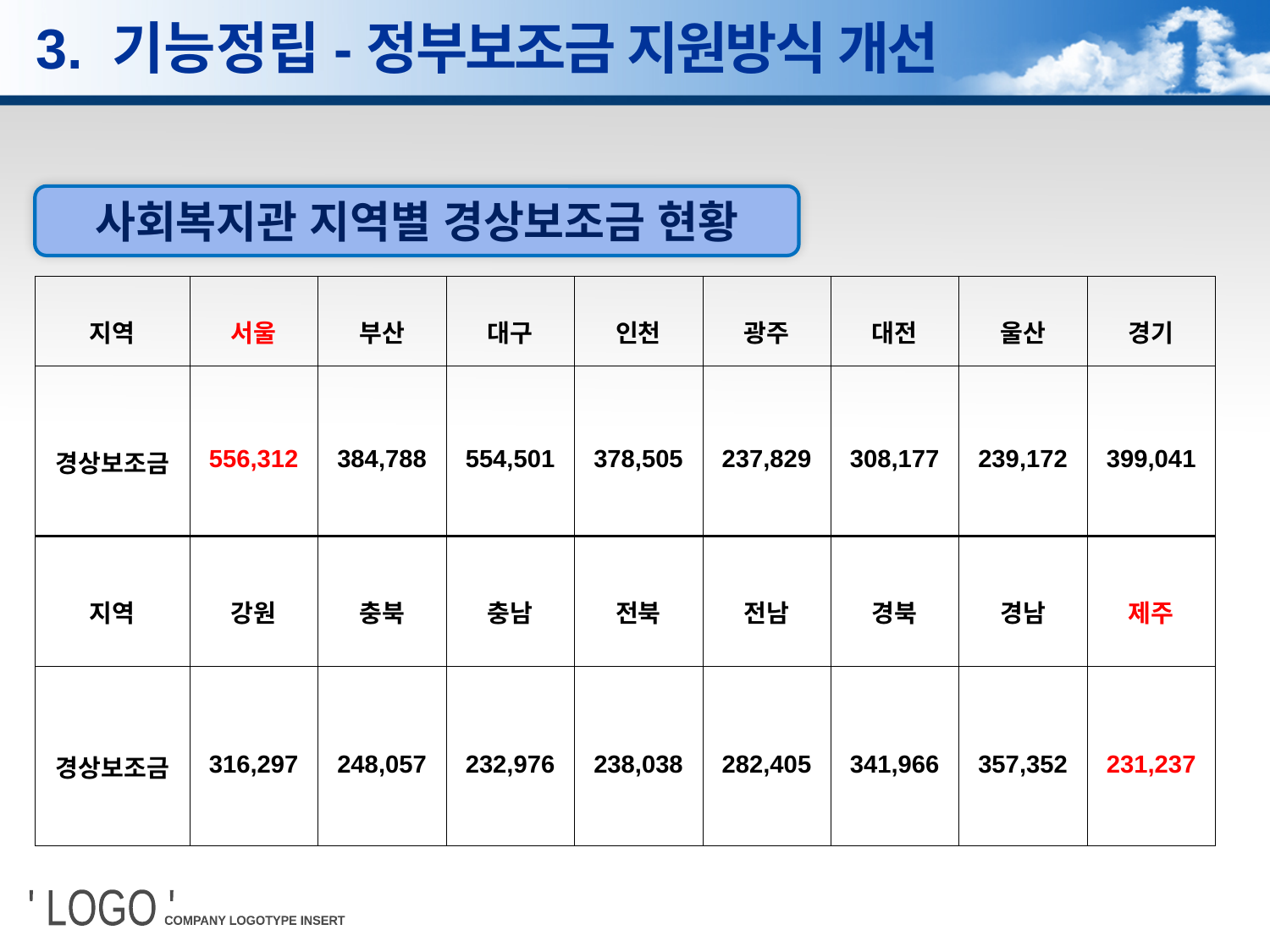

# 3. 기능정립-정부보조금 지원방식 개선
사회복지관 지역별 경상보조금 현황
| 지역 | 서울 | 부산 | 대구 | 인천 | 광주 | 대전 | 울산 | 경기 |
| --- | --- | --- | --- | --- | --- | --- | --- | --- |
| 경상보조금 | 556,312 | 384,788 | 554,501 | 378,505 | 237,829 | 308,177 | 239,172 | 399,041 |
| 지역 | 강원 | 충북 | 충남 | 전북 | 전남 | 경북 | 경남 | 제주 |
| 경상보조금 | 316,297 | 248,057 | 232,976 | 238,038 | 282,405 | 341,966 | 357,352 | 231,237 |